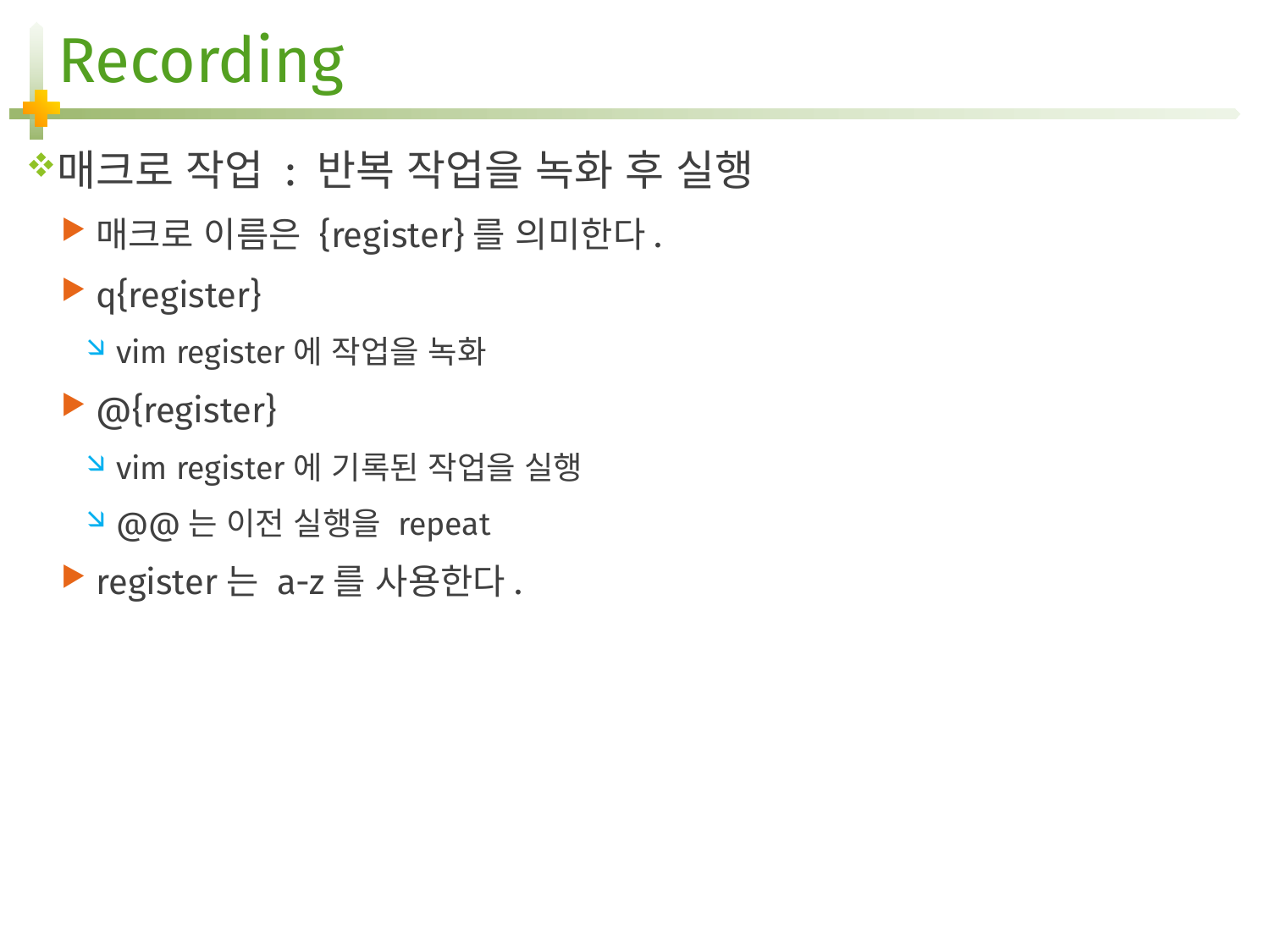

# Recording
매크로 작업 : 반복 작업을 녹화 후 실행
매크로 이름은 {register}를 의미한다.
q{register}
vim register에 작업을 녹화
@{register}
vim register에 기록된 작업을 실행
@@는 이전 실행을 repeat
register는 a-z를 사용한다.